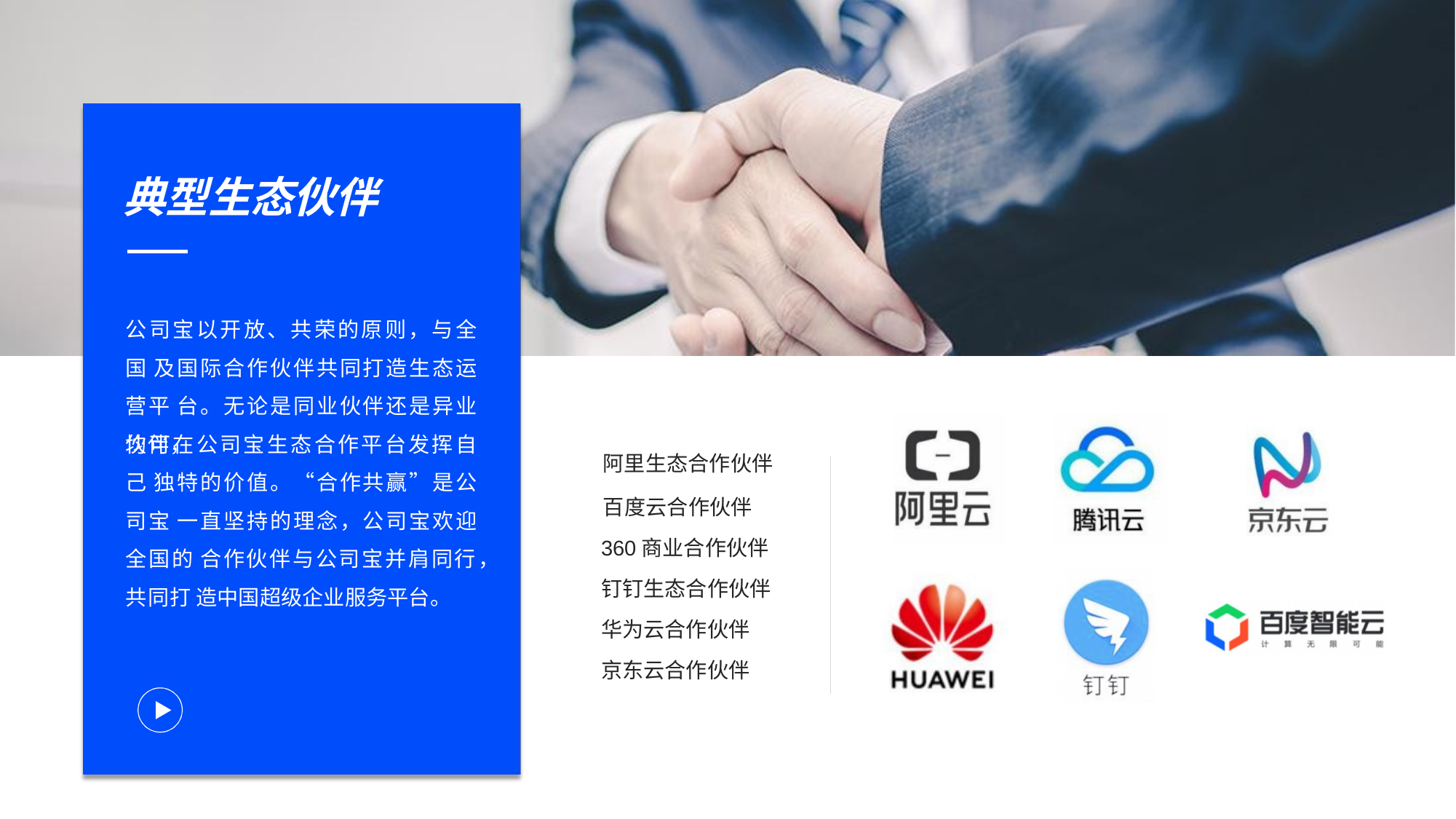

# 典型生态伙伴

公司宝以开放、共荣的原则，与全国 及国际合作伙伴共同打造生态运营平 台。无论是同业伙伴还是异业伙伴，

均可在公司宝生态合作平台发挥自己 独特的价值。“合作共赢”是公司宝 一直坚持的理念，公司宝欢迎全国的 合作伙伴与公司宝并肩同行，共同打 造中国超级企业服务平台。

阿里生态合作伙伴
百度云合作伙伴 360商业合作伙伴 钉钉生态合作伙伴 华为云合作伙伴 京东云合作伙伴